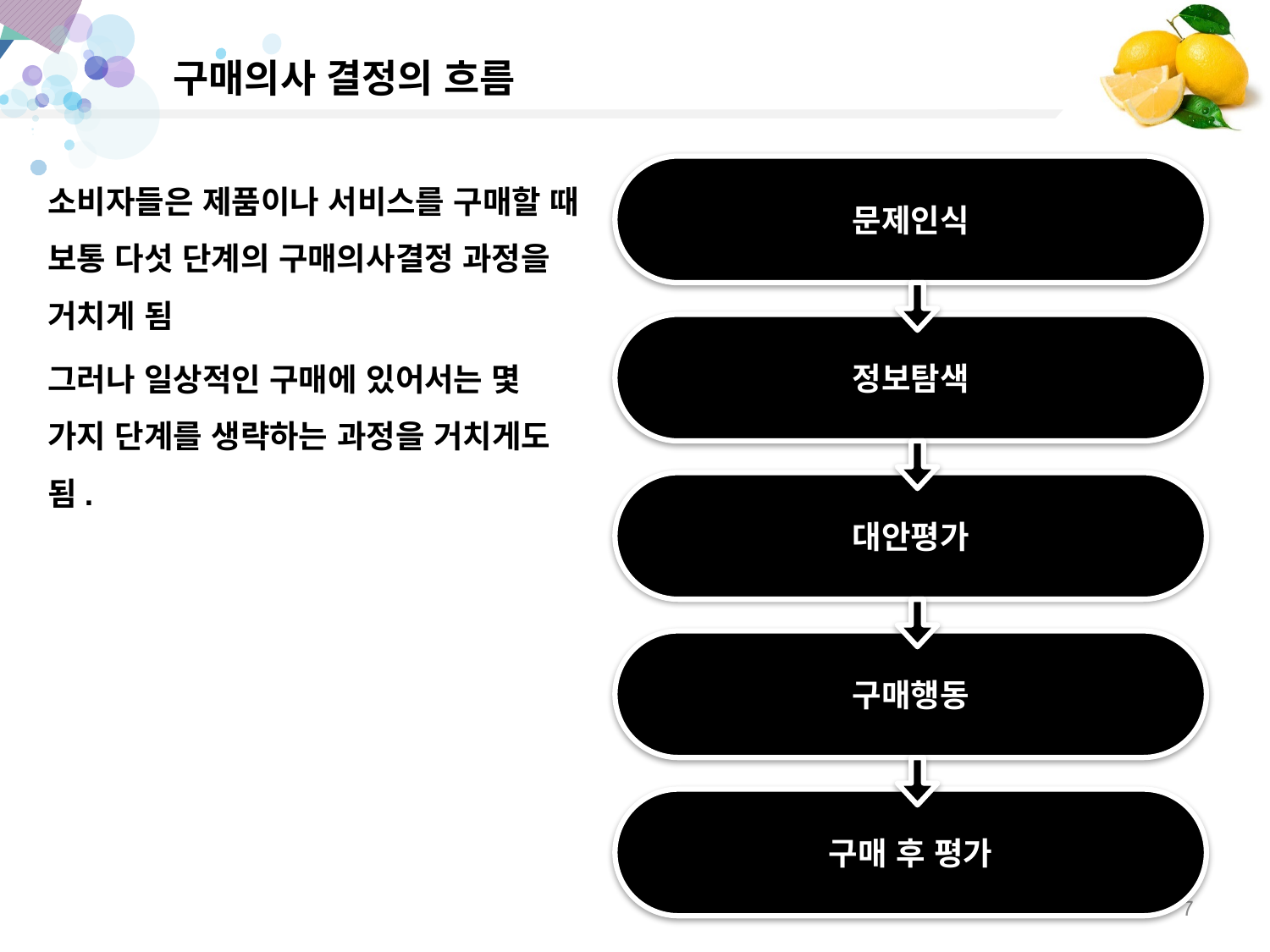

# 구매의사 결정의 흐름
소비자들은 제품이나 서비스를 구매할 때 보통 다섯 단계의 구매의사결정 과정을 거치게 됨
그러나 일상적인 구매에 있어서는 몇 가지 단계를 생략하는 과정을 거치게도 됨.

문제인식

정보탐색

대안평가

구매행동

구매 후 평가
7